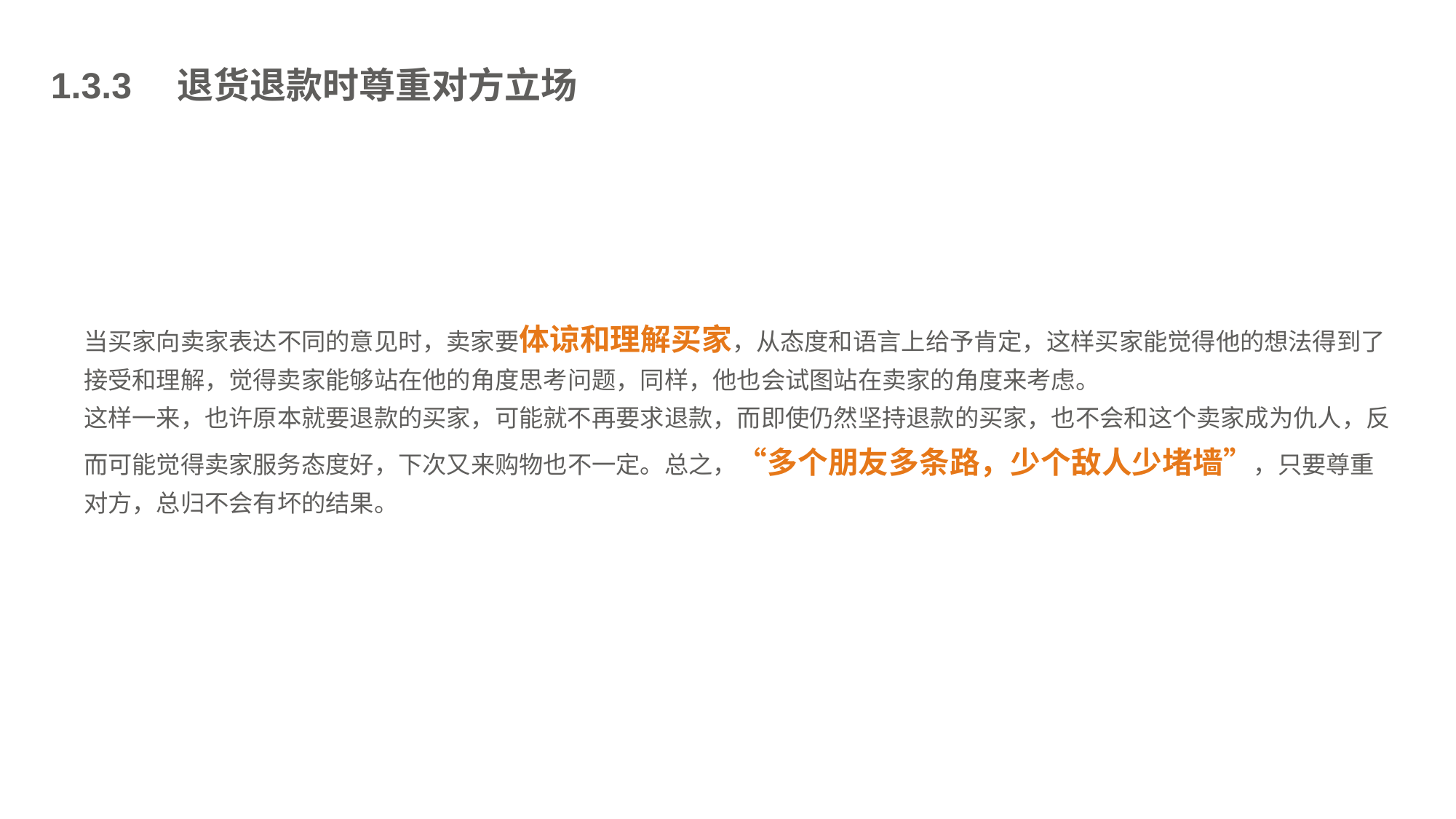

1.3.3　退货退款时尊重对方立场
当买家向卖家表达不同的意见时，卖家要体谅和理解买家，从态度和语言上给予肯定，这样买家能觉得他的想法得到了接受和理解，觉得卖家能够站在他的角度思考问题，同样，他也会试图站在卖家的角度来考虑。
这样一来，也许原本就要退款的买家，可能就不再要求退款，而即使仍然坚持退款的买家，也不会和这个卖家成为仇人，反而可能觉得卖家服务态度好，下次又来购物也不一定。总之，“多个朋友多条路，少个敌人少堵墙”，只要尊重对方，总归不会有坏的结果。